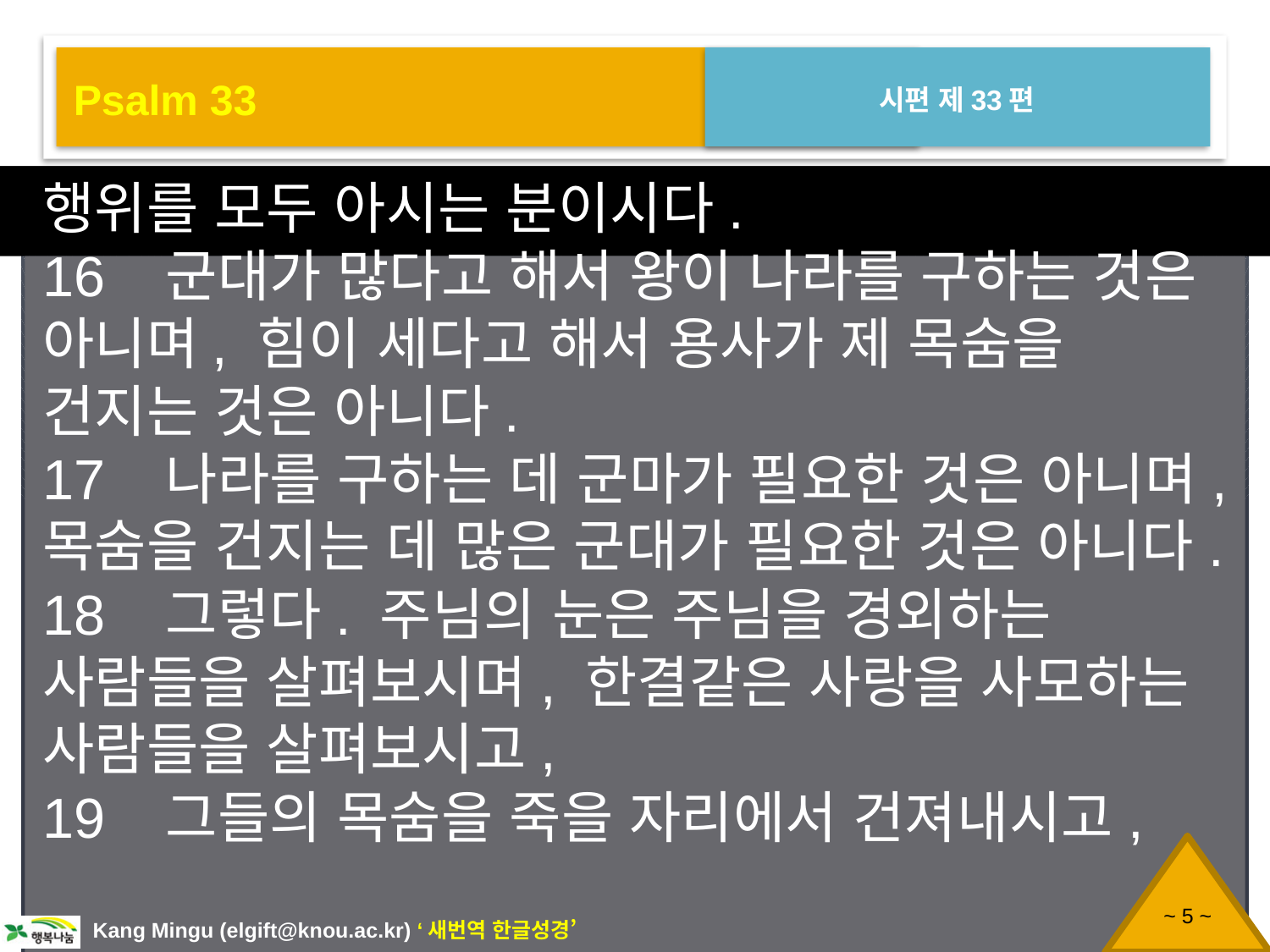

Psalm 33
시편 제33편
행위를 모두 아시는 분이시다.
16   군대가 많다고 해서 왕이 나라를 구하는 것은 아니며, 힘이 세다고 해서 용사가 제 목숨을 건지는 것은 아니다.
17   나라를 구하는 데 군마가 필요한 것은 아니며, 목숨을 건지는 데 많은 군대가 필요한 것은 아니다.
18   그렇다. 주님의 눈은 주님을 경외하는 사람들을 살펴보시며, 한결같은 사랑을 사모하는 사람들을 살펴보시고,
19   그들의 목숨을 죽을 자리에서 건져내시고,